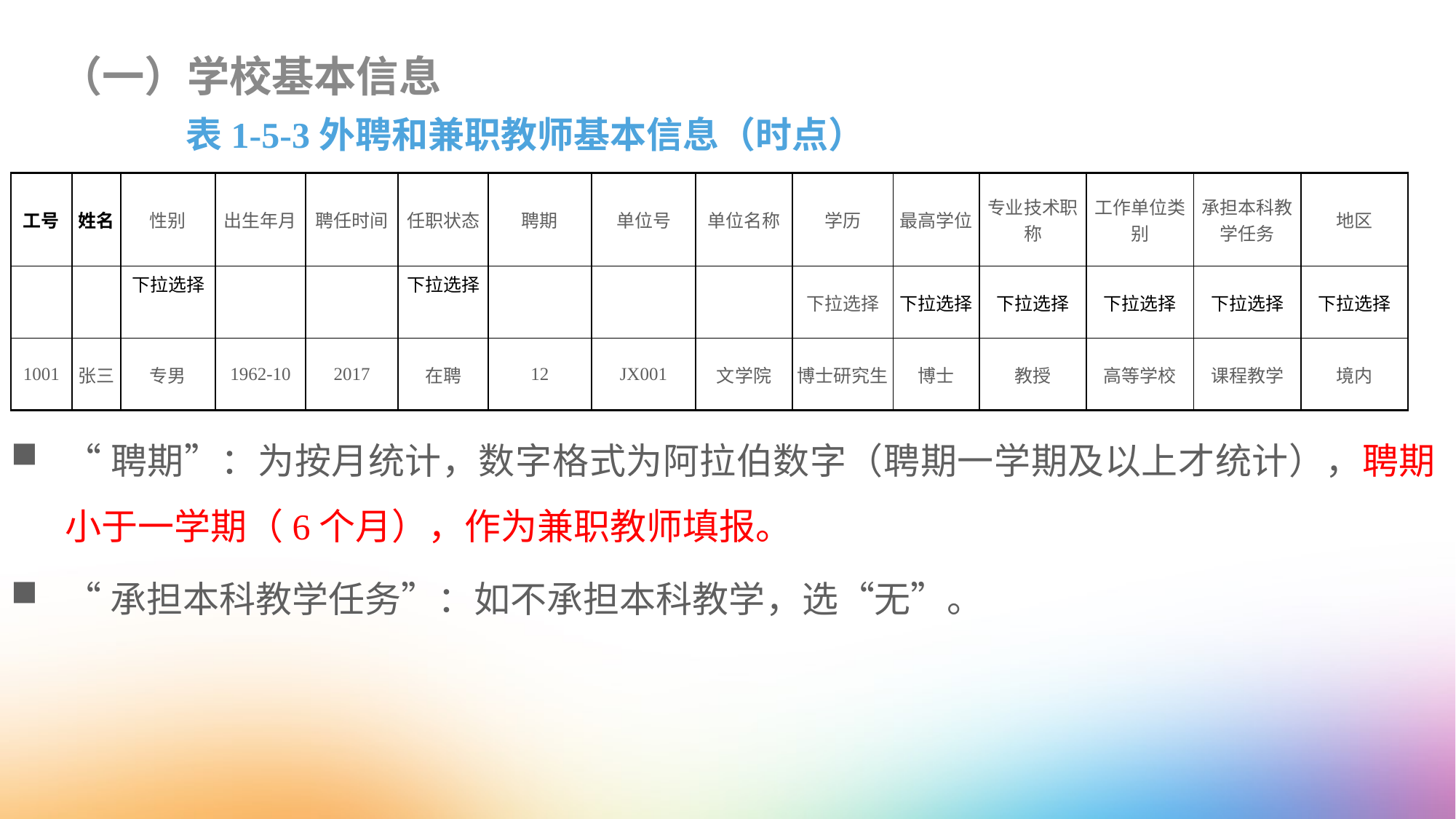

（一）学校基本信息
表1-5-3外聘和兼职教师基本信息（时点）
| 工号 | 姓名 | 性别 | 出生年月 | 聘任时间 | 任职状态 | 聘期 | 单位号 | 单位名称 | 学历 | 最高学位 | 专业技术职称 | 工作单位类别 | 承担本科教学任务 | 地区 |
| --- | --- | --- | --- | --- | --- | --- | --- | --- | --- | --- | --- | --- | --- | --- |
|  |  | 下拉选择 |  |  | 下拉选择 |  |  |  | 下拉选择 | 下拉选择 | 下拉选择 | 下拉选择 | 下拉选择 | 下拉选择 |
| 1001 | 张三 | 专男 | 1962-10 | 2017 | 在聘 | 12 | JX001 | 文学院 | 博士研究生 | 博士 | 教授 | 高等学校 | 课程教学 | 境内 |
“聘期”：为按月统计，数字格式为阿拉伯数字（聘期一学期及以上才统计），聘期小于一学期（6个月），作为兼职教师填报。
“承担本科教学任务”：如不承担本科教学，选“无”。